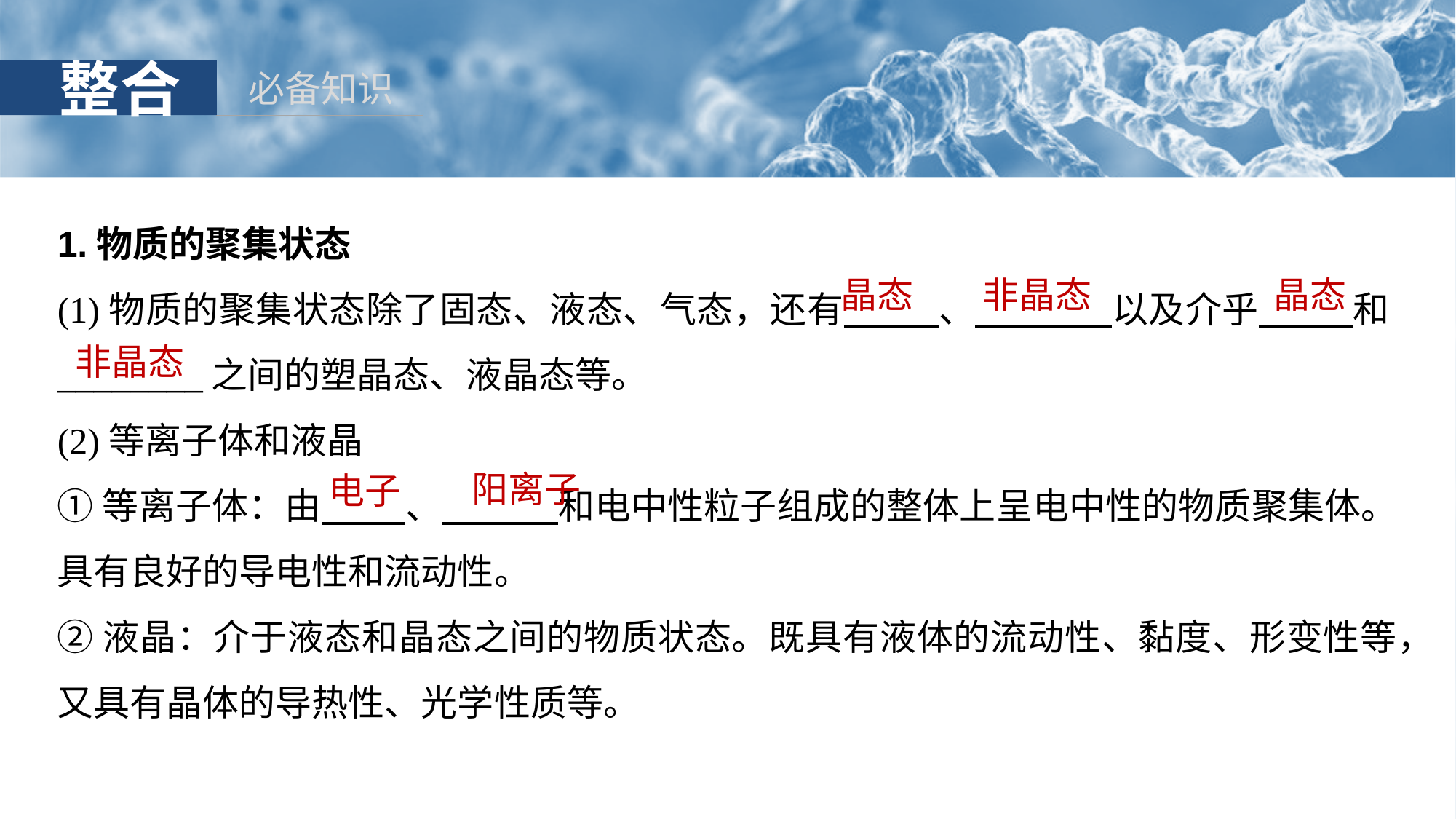

1.物质的聚集状态
(1)物质的聚集状态除了固态、液态、气态，还有           、                以及介乎           和________之间的塑晶态、液晶态等。
(2)等离子体和液晶
①等离子体：由          、              和电中性粒子组成的整体上呈电中性的物质聚集体。具有良好的导电性和流动性。
②液晶：介于液态和晶态之间的物质状态。既具有液体的流动性、黏度、形变性等，又具有晶体的导热性、光学性质等。
晶态
晶态
非晶态
非晶态
阳离子
电子